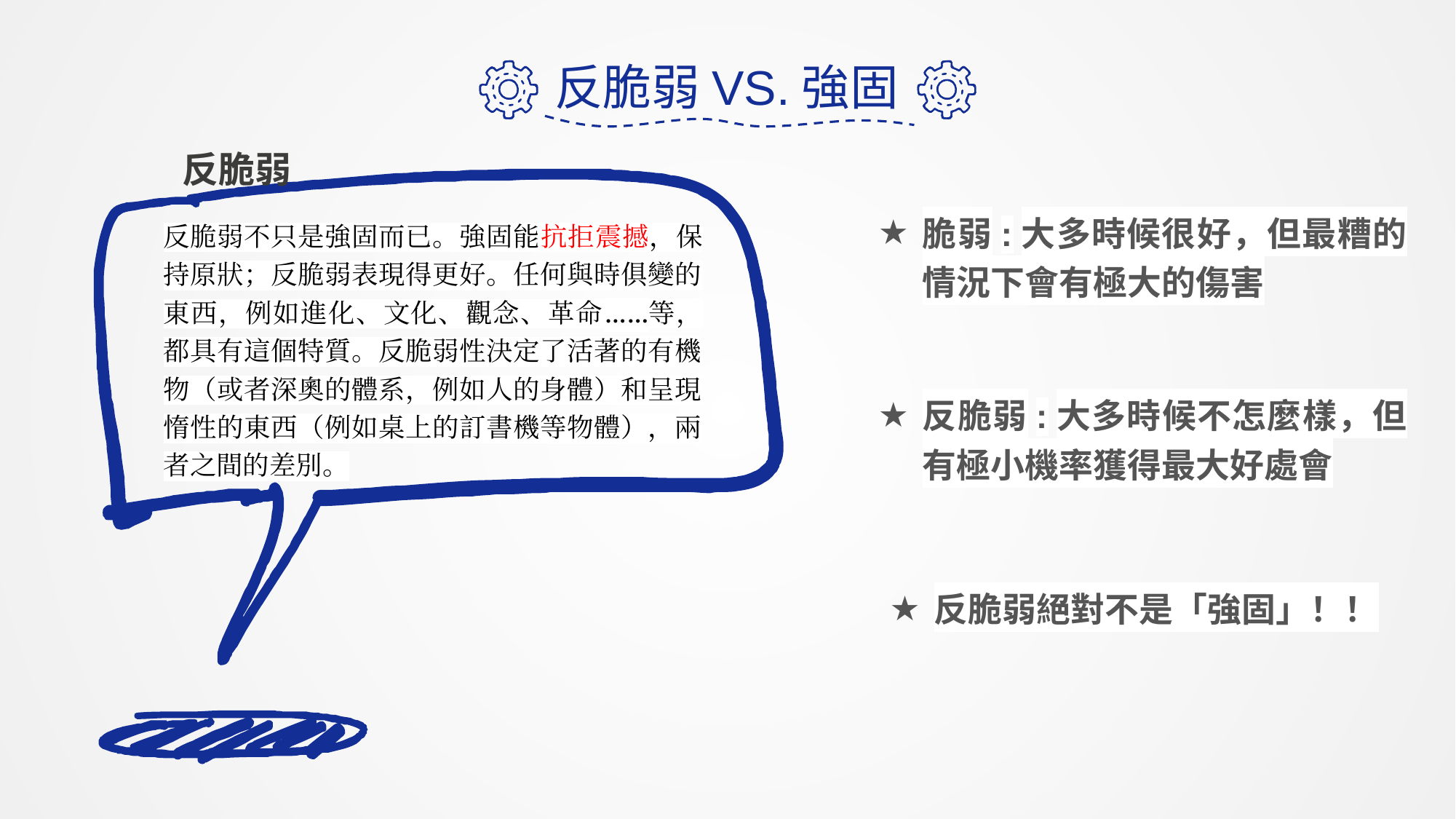

反脆弱VS.強固

反脆弱

脆弱:大多時候很好，但最糟的情況下會有極大的傷害
反脆弱不只是強固而已。強固能抗拒震撼，保持原狀；反脆弱表現得更好。任何與時俱變的東西，例如進化、文化、觀念、革命……等，都具有這個特質。反脆弱性決定了活著的有機物（或者深奧的體系，例如人的身體）和呈現惰性的東西（例如桌上的訂書機等物體），兩者之間的差別。

反脆弱:大多時候不怎麼樣，但有極小機率獲得最大好處會
反脆弱絕對不是「強固」！！